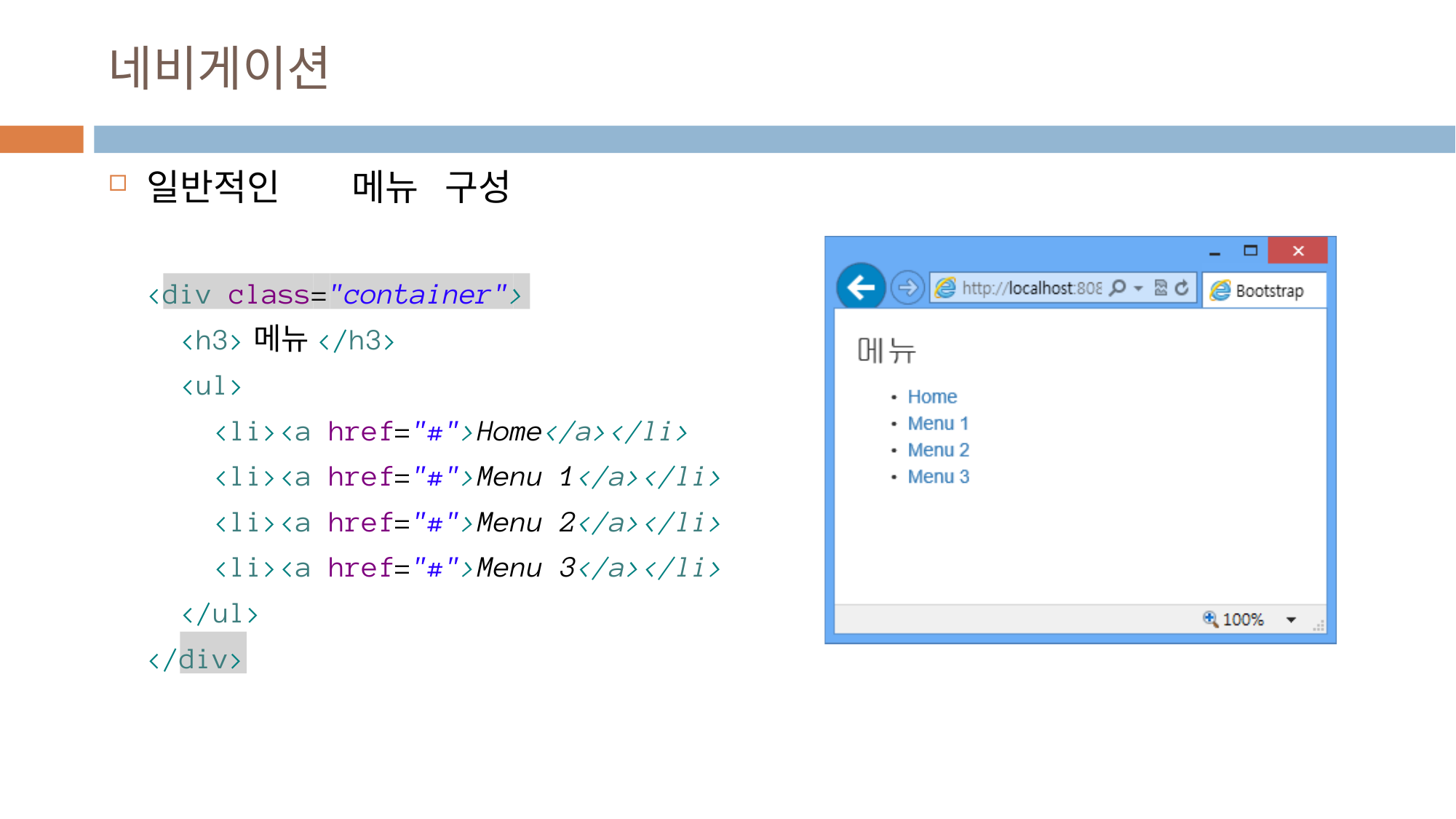

# 네비게이션
일반적인	메뉴	구성

<div class="container">
<h3>메뉴</h3>
<ul>
<li><a href="#">Home</a></li>
<li><a href="#">Menu 1</a></li>
<li><a href="#">Menu 2</a></li>
<li><a href="#">Menu 3</a></li>
</ul>
</div>